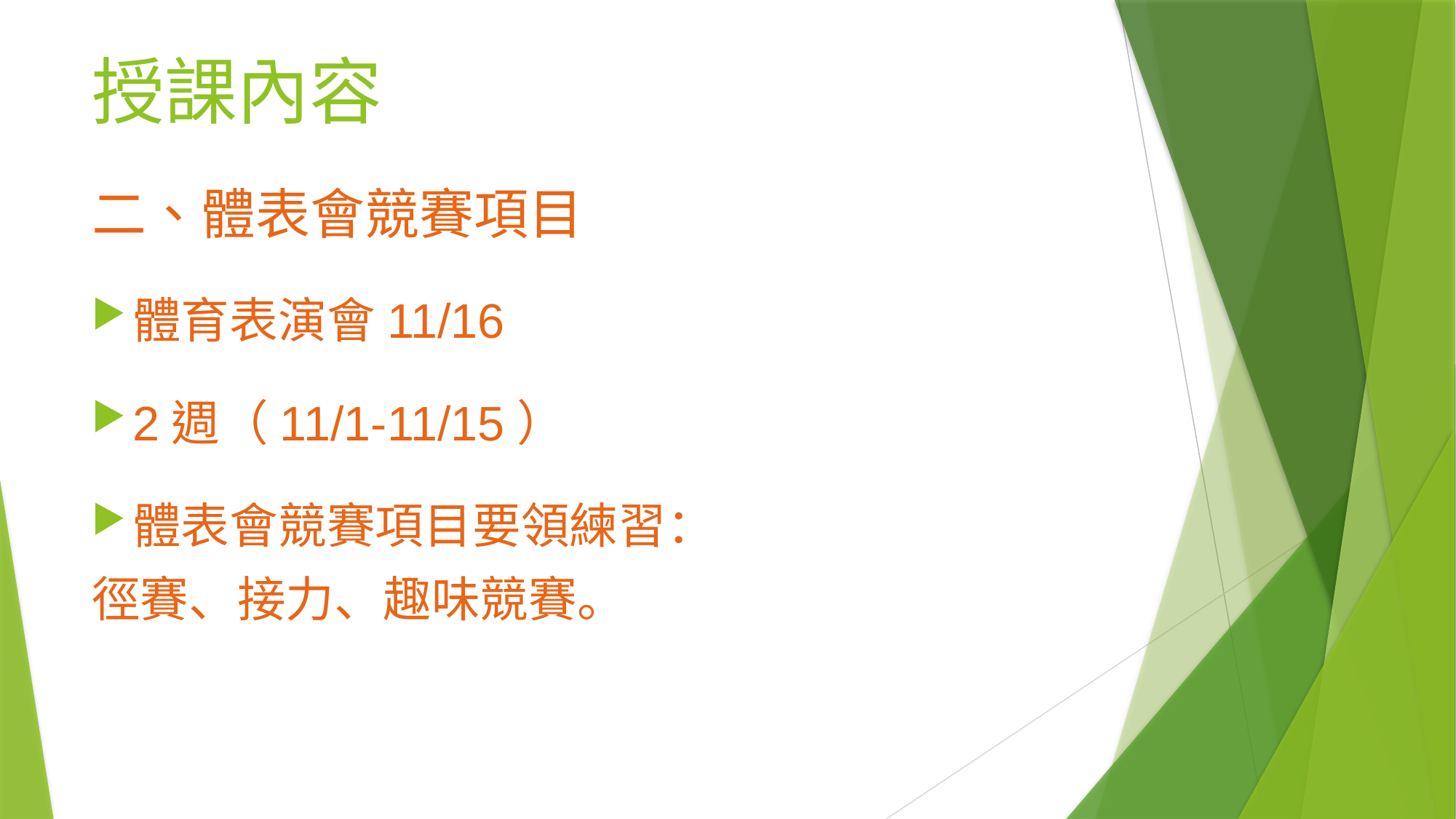

# 授課內容
二、體表會競賽項目
體育表演會11/16
2週（11/1-11/15）
體表會競賽項目要領練習：
徑賽、接力、趣味競賽。